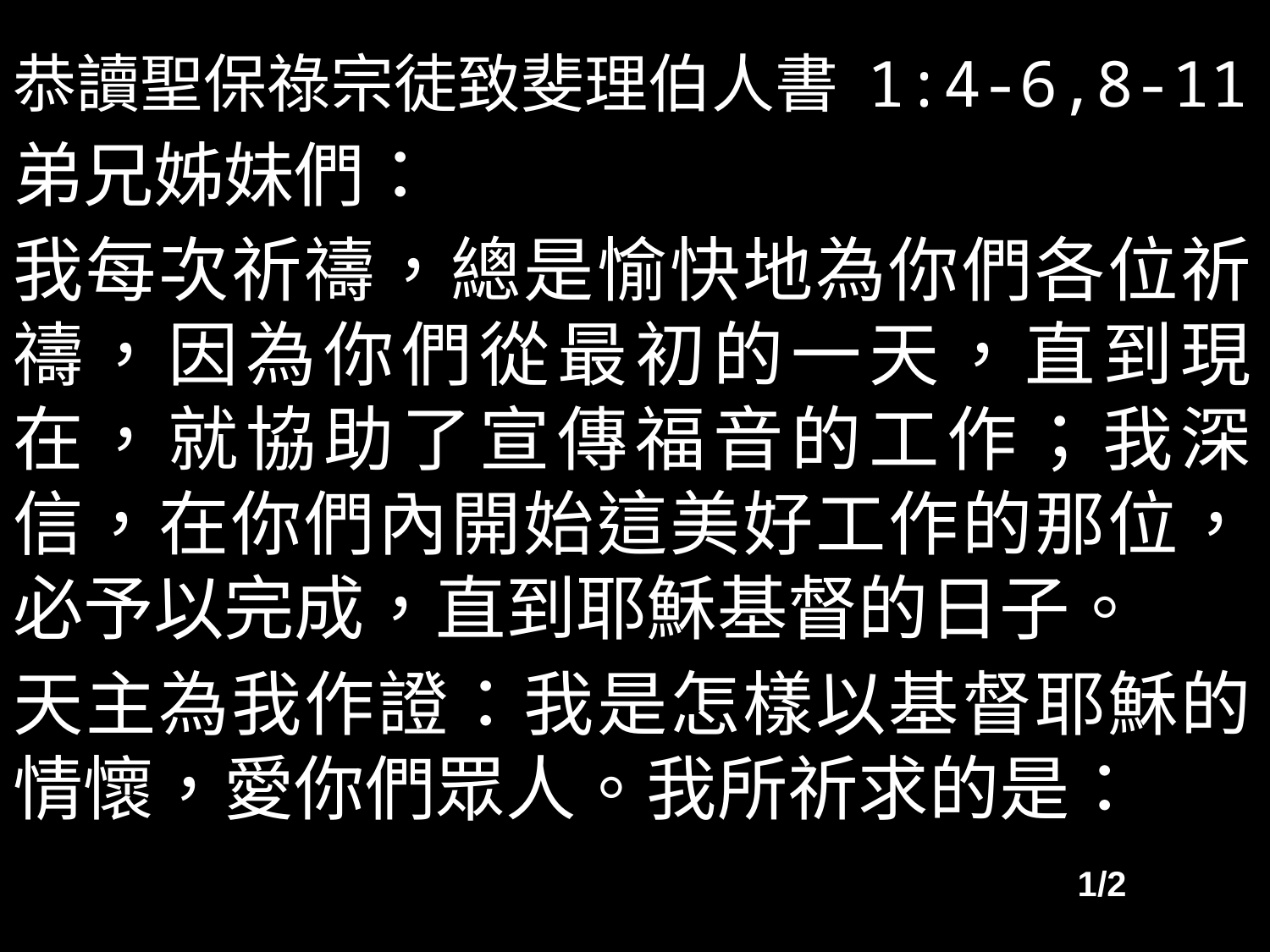

恭讀聖保祿宗徒致斐理伯人書 1:4-6,8-11
弟兄姊妹們：
我每次祈禱，總是愉快地為你們各位祈禱，因為你們從最初的一天，直到現在，就協助了宣傳福音的工作；我深信，在你們內開始這美好工作的那位，必予以完成，直到耶穌基督的日子。
天主為我作證：我是怎樣以基督耶穌的情懷，愛你們眾人。我所祈求的是：
1/2